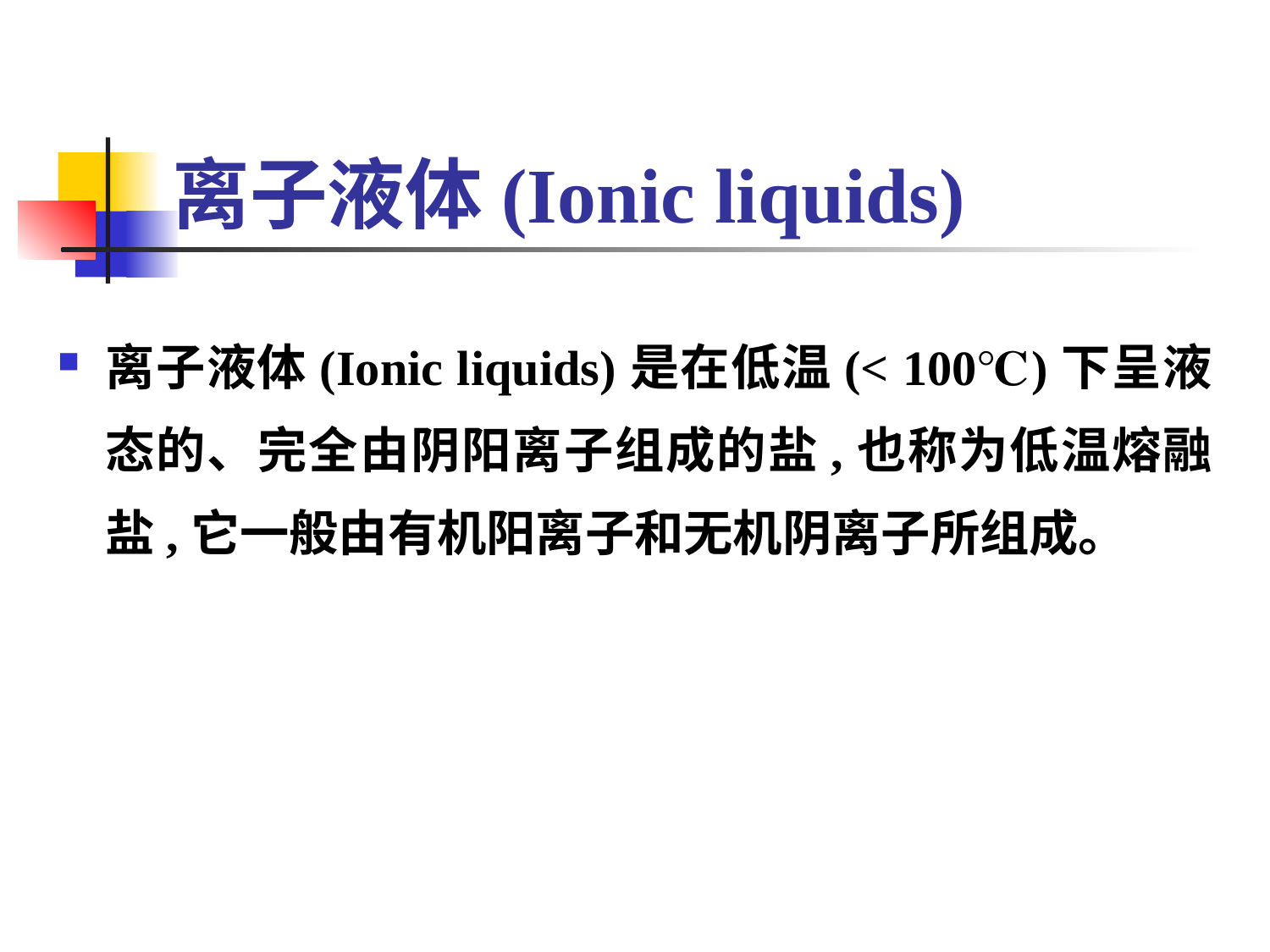

# 离子液体(Ionic liquids)

离子液体(Ionic liquids)是在低温(< 100℃)下呈液态的、完全由阴阳离子组成的盐,也称为低温熔融盐,它一般由有机阳离子和无机阴离子所组成。